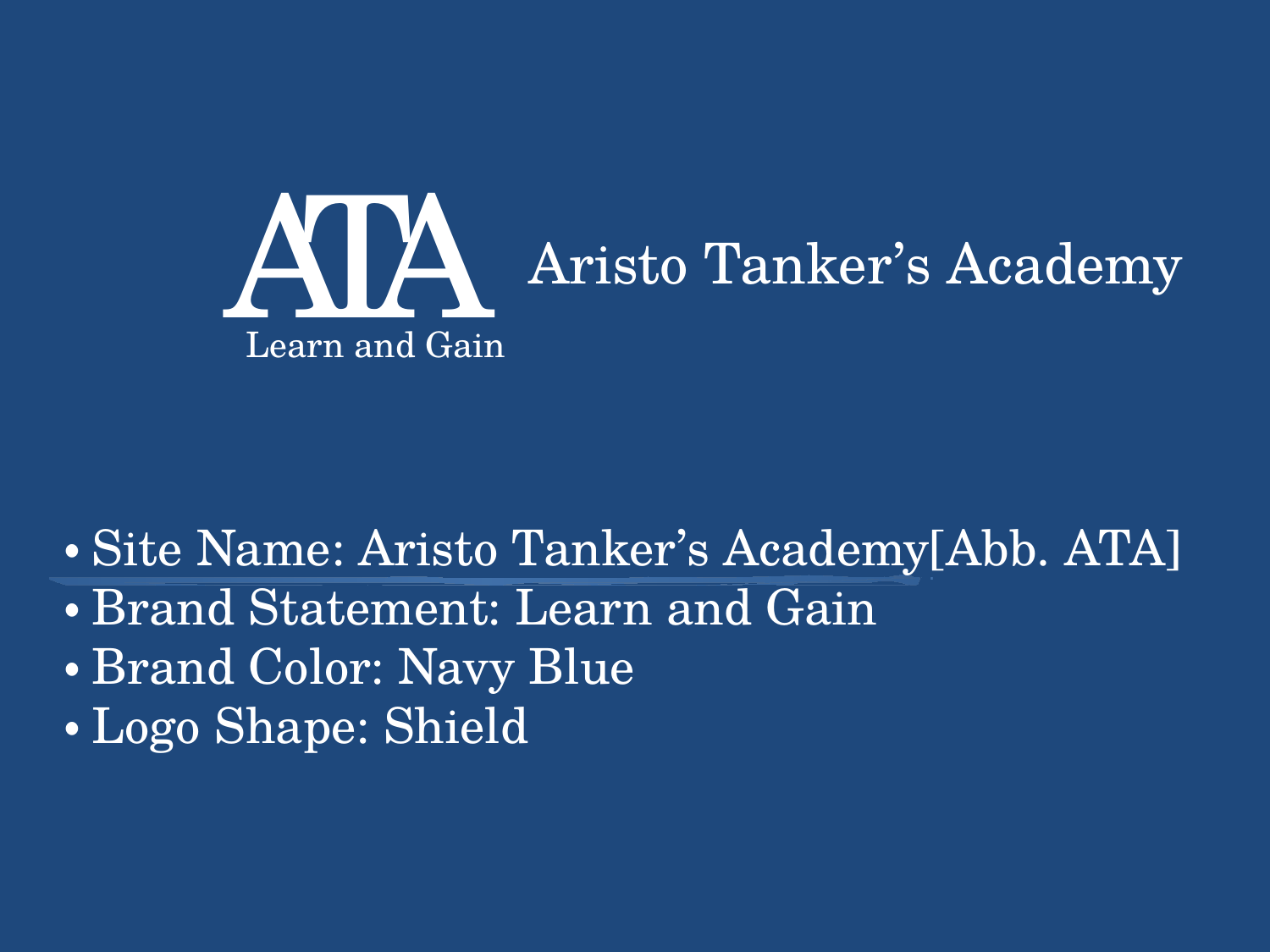

T
A
A
Aristo Tanker’s Academy
Learn and Gain
・Site Name: Aristo Tanker’s Academy[Abb. ATA]
・Brand Statement: Learn and Gain
・Brand Color: Navy Blue
・Logo Shape: Shield